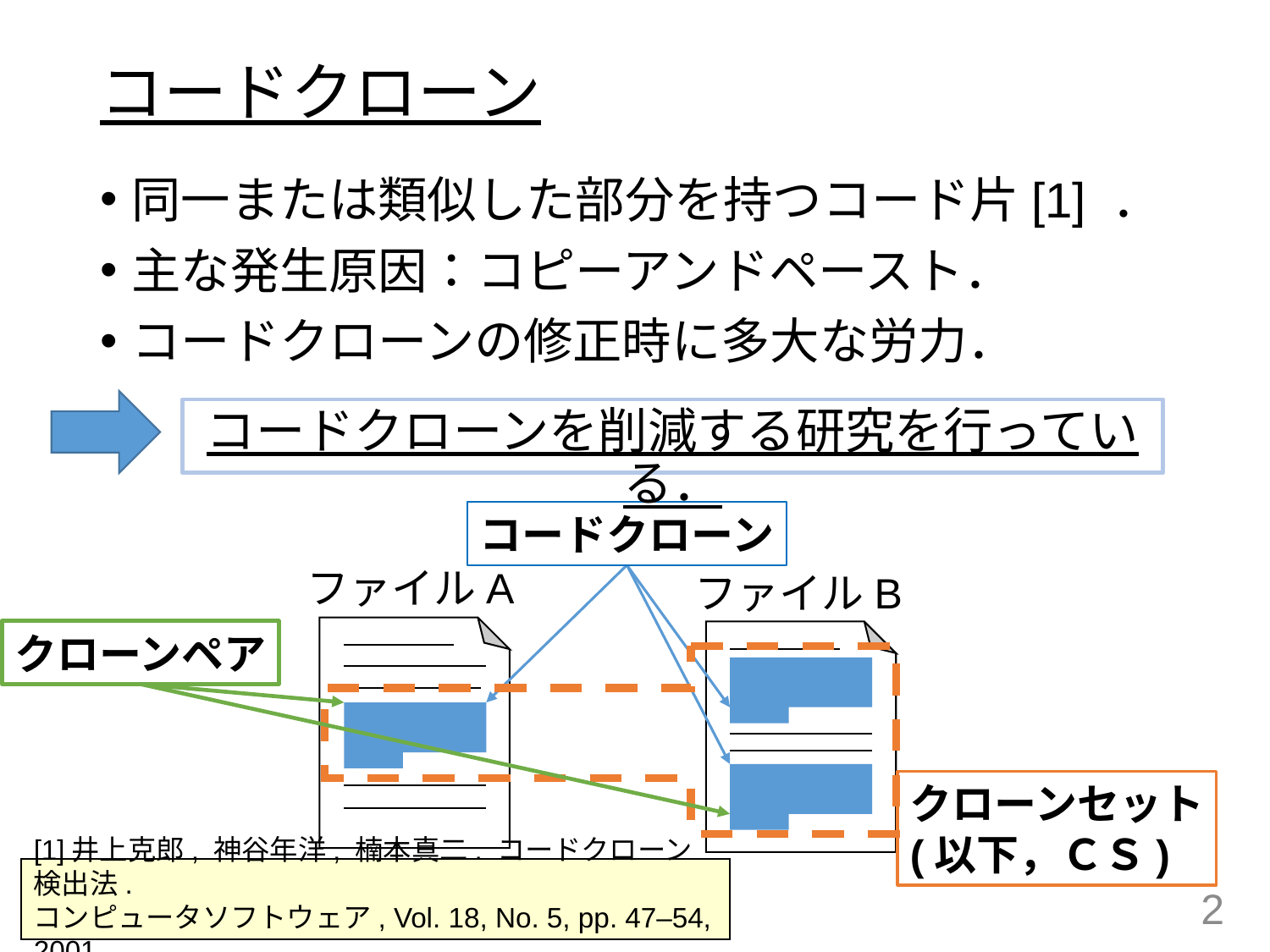

# コードクローン
同一または類似した部分を持つコード片[1] ．
主な発生原因：コピーアンドペースト．
コードクローンの修正時に多大な労力．

コードクローンを削減する研究を行っている．
コードクローン
ファイルA
ファイルB

クローンペア

クローンセット
(以下，ＣＳ)
[1]井上克郎, 神谷年洋, 楠本真二. コードクローン検出法.
コンピュータソフトウェア, Vol. 18, No. 5, pp. 47–54, 2001.
2